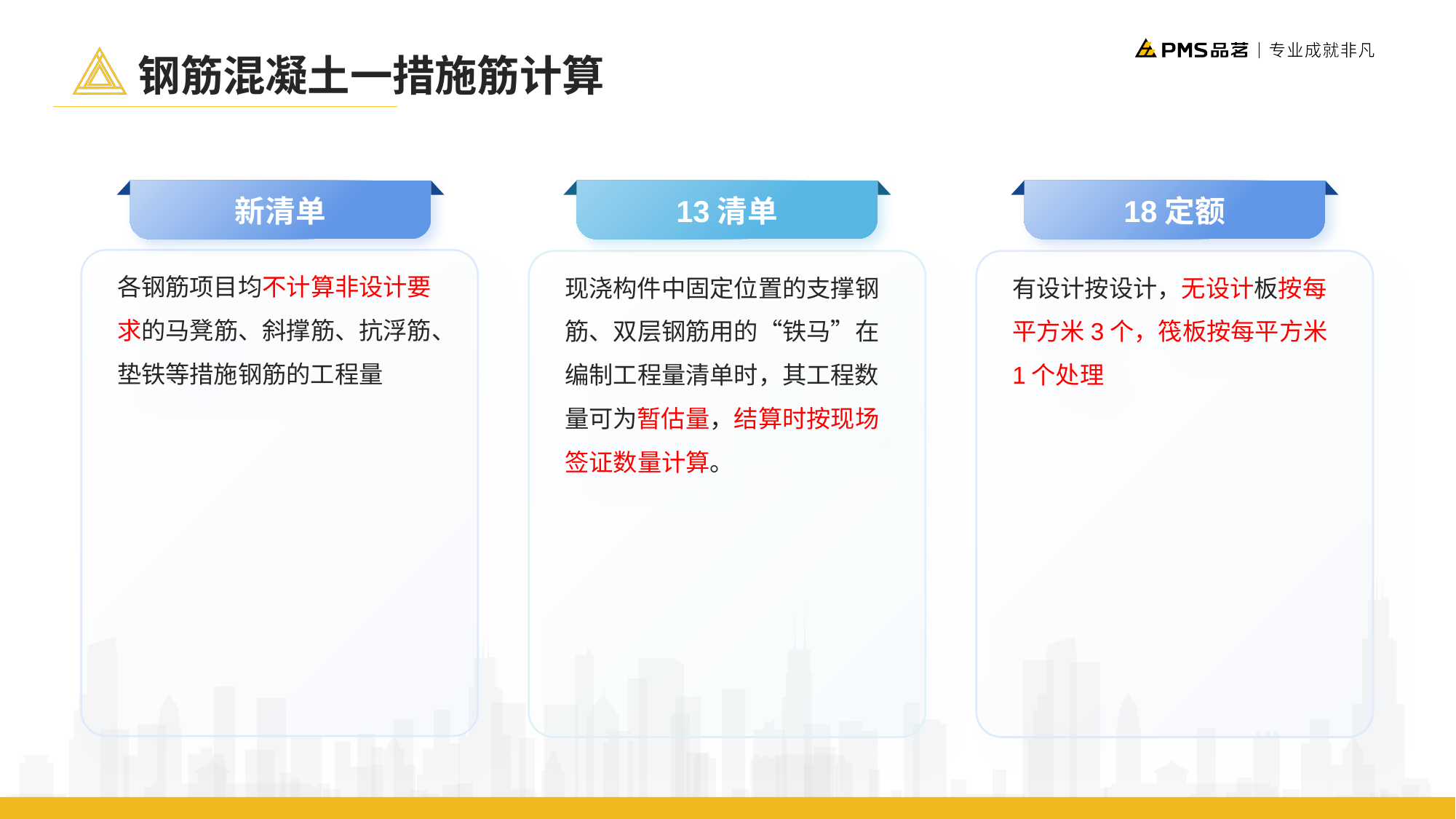

钢筋混凝土一措施筋计算

新清单

13清单

18定额

各钢筋项目均不计算非设计要求的马凳筋、斜撑筋、抗浮筋、垫铁等措施钢筋的工程量
现浇构件中固定位置的支撑钢筋、双层钢筋用的“铁马”在编制工程量清单时，其工程数量可为暂估量，结算时按现场签证数量计算。
有设计按设计，无设计板按每平方米3个，筏板按每平方米1个处理